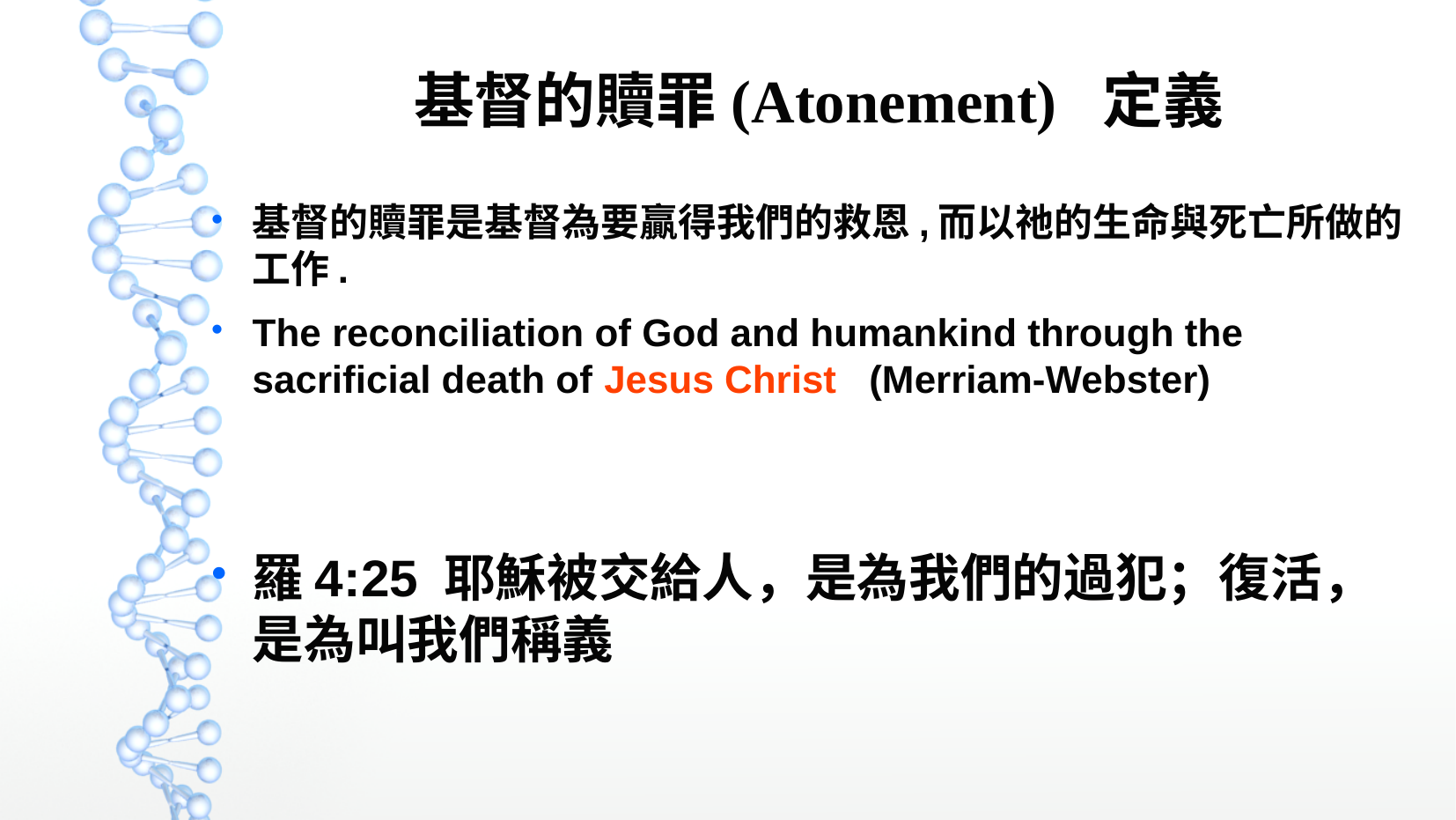

基督的贖罪(Atonement)  定義
基督的贖罪是基督為要贏得我們的救恩,而以祂的生命與死亡所做的工作.
The reconciliation of God and humankind through the sacrificial death of Jesus Christ   (Merriam-Webster)

羅4:25 耶穌被交給人，是為我們的過犯；復活，是為叫我們稱義